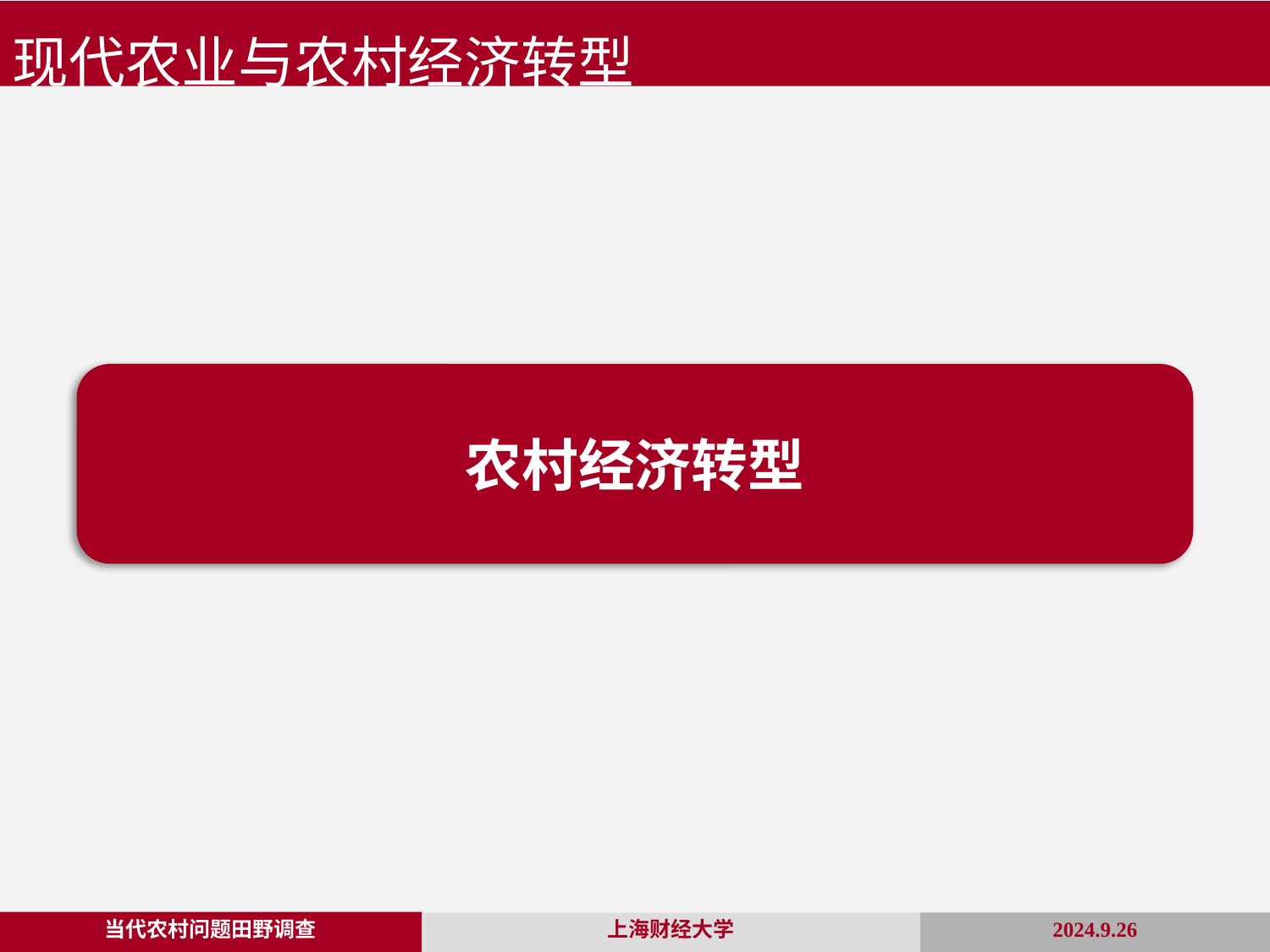

现代农业与农村经济转型
农村经济转型
当代农村问题田野调查
2024.9.26
上海财经大学